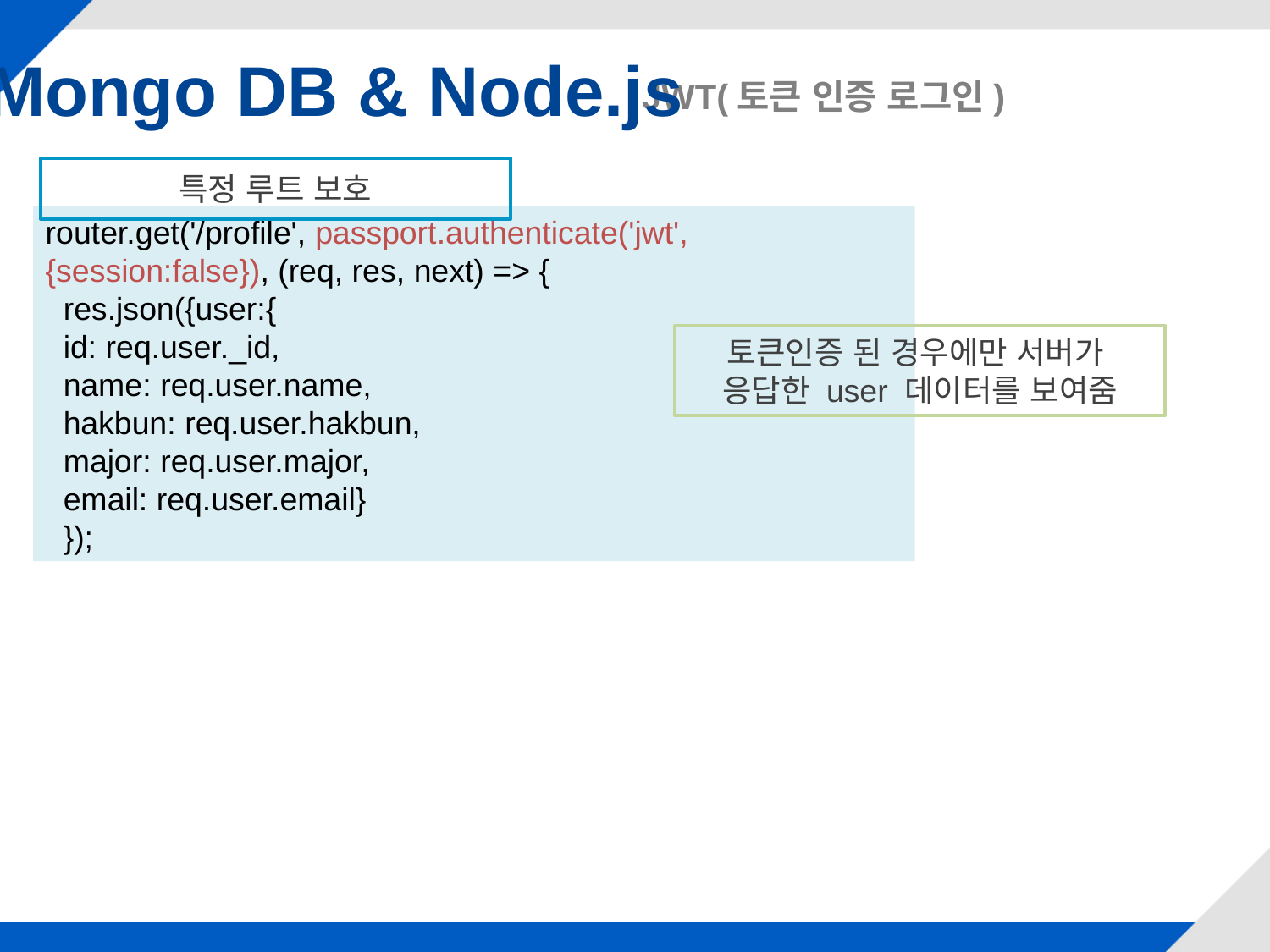

Mongo DB & Node.js
JWT(토큰 인증 로그인)
특정 루트 보호
router.get('/profile', passport.authenticate('jwt', {session:false}), (req, res, next) => {
  res.json({user:{
  id: req.user._id,
  name: req.user.name,
  hakbun: req.user.hakbun,
  major: req.user.major,
  email: req.user.email}
  });
토큰인증 된 경우에만 서버가
응답한 user 데이터를 보여줌